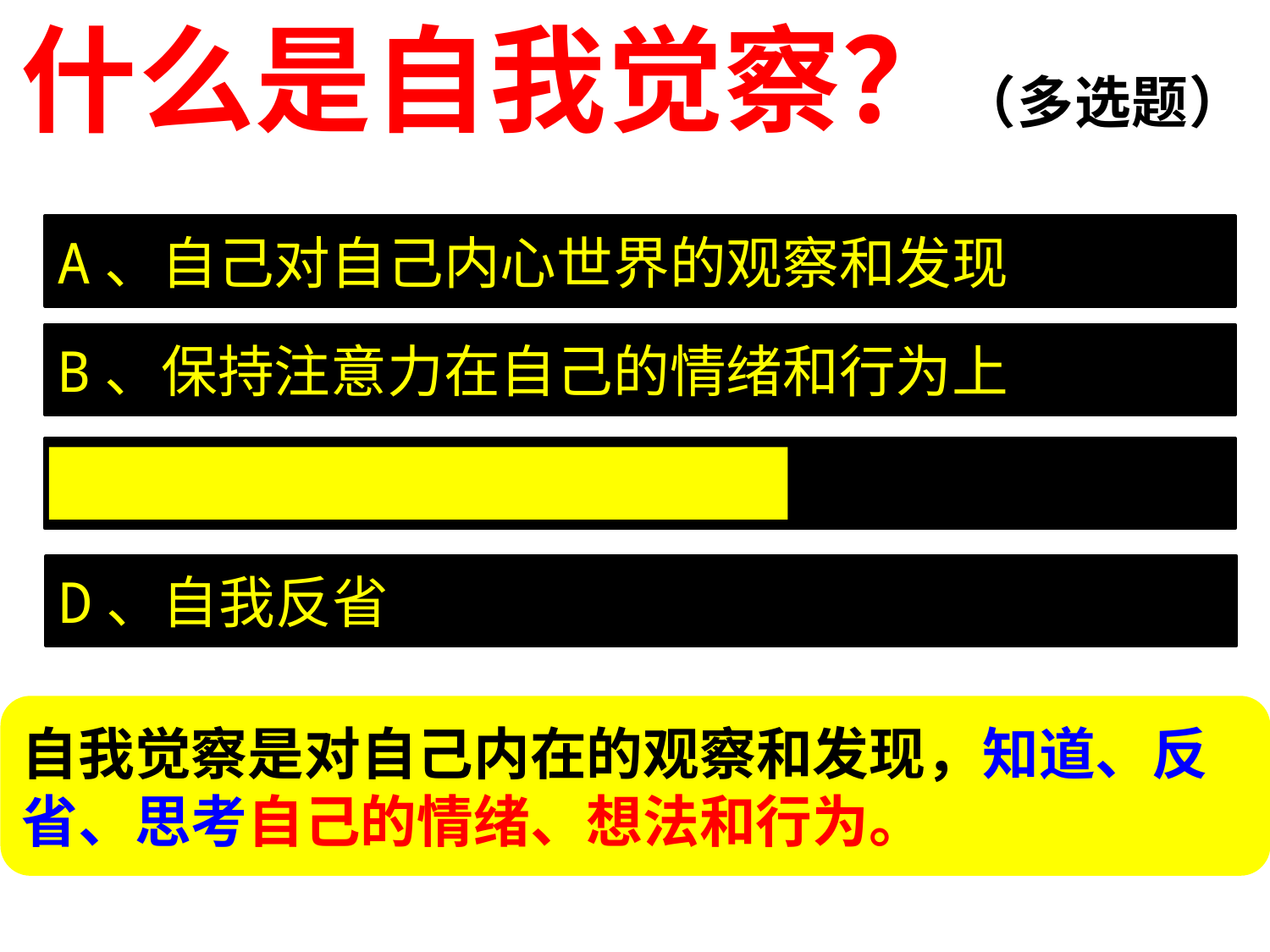

什么是自我觉察？（多选题）
A、自己对自己内心世界的观察和发现
B、保持注意力在自己的情绪和行为上
C、观察和发现自己的优点

D、自我反省
自我觉察是对自己内在的观察和发现，知道、反省、思考自己的情绪、想法和行为。